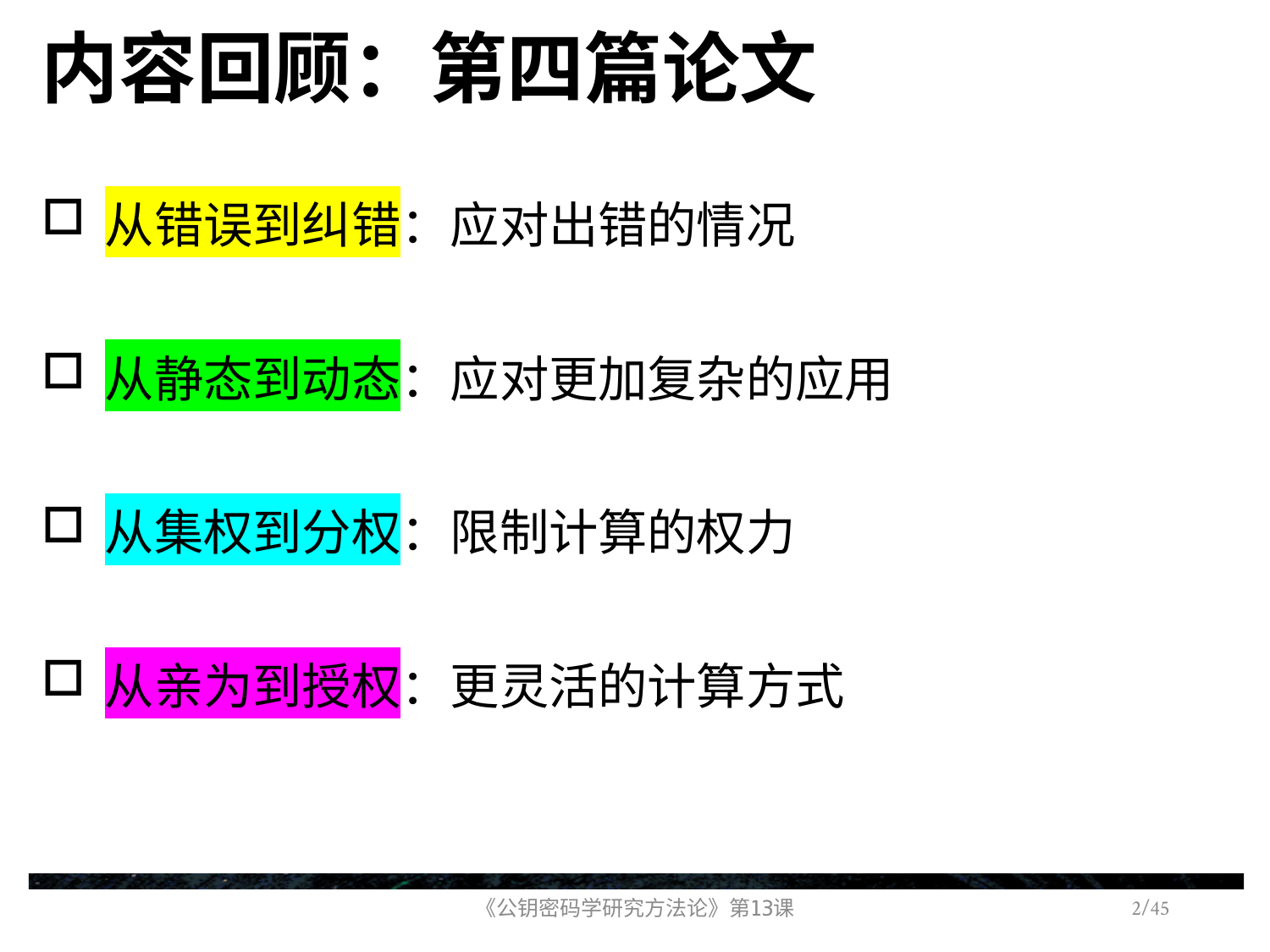

# 内容回顾：第四篇论文
从错误到纠错：应对出错的情况

从静态到动态：应对更加复杂的应用

从集权到分权：限制计算的权力

从亲为到授权：更灵活的计算方式
《公钥密码学研究方法论》第13课
2/45